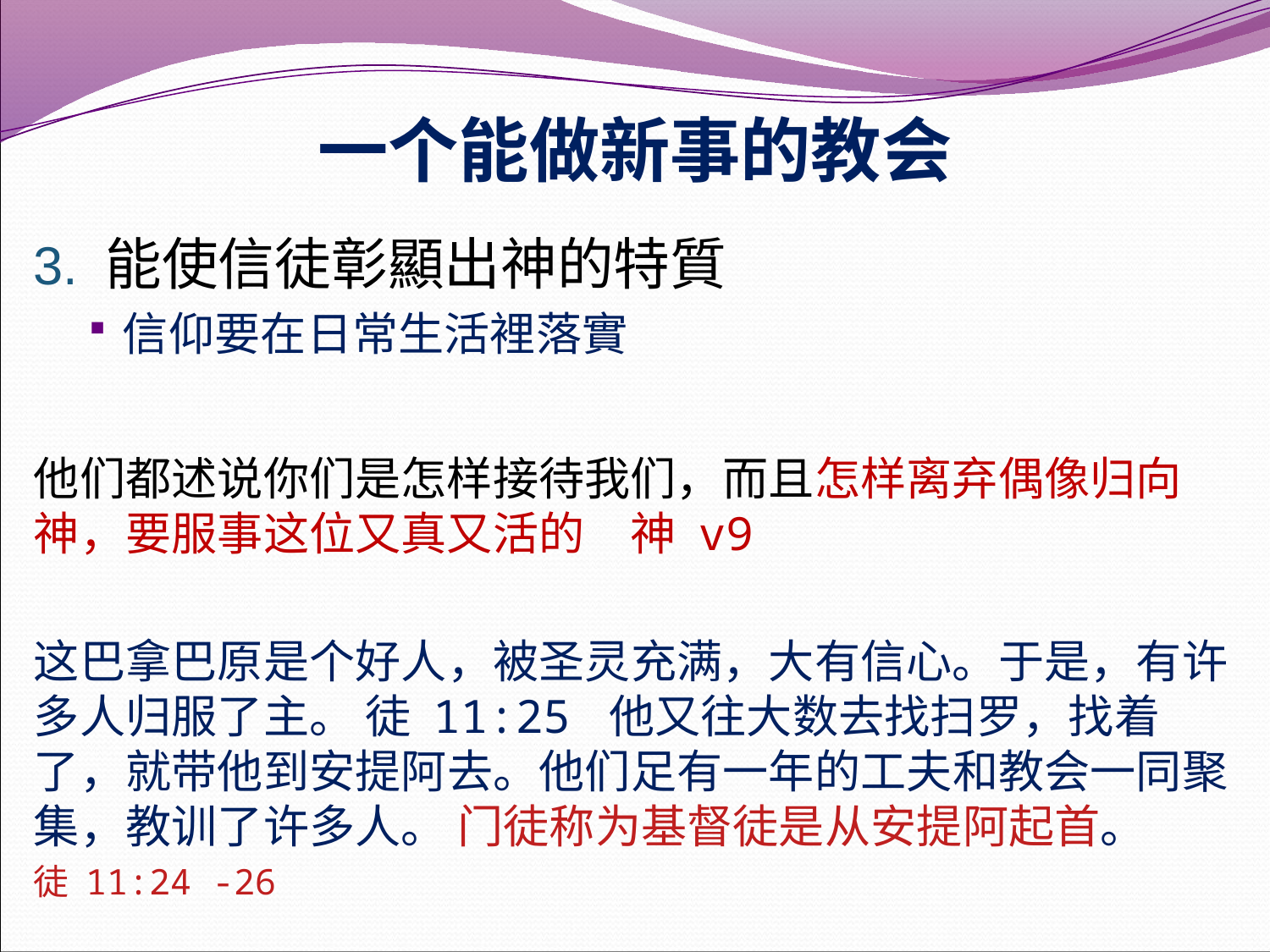

# 一个能做新事的教会
能使信徒彰顯出神的特質
信仰要在日常生活裡落實

他们都述说你们是怎样接待我们，而且怎样离弃偶像归向　神，要服事这位又真又活的　神 v9

这巴拿巴原是个好人，被圣灵充满，大有信心。于是，有许多人归服了主。 徒 11:25 他又往大数去找扫罗，找着了，就带他到安提阿去。他们足有一年的工夫和教会一同聚集，教训了许多人。 门徒称为基督徒是从安提阿起首。
徒 11:24 -26